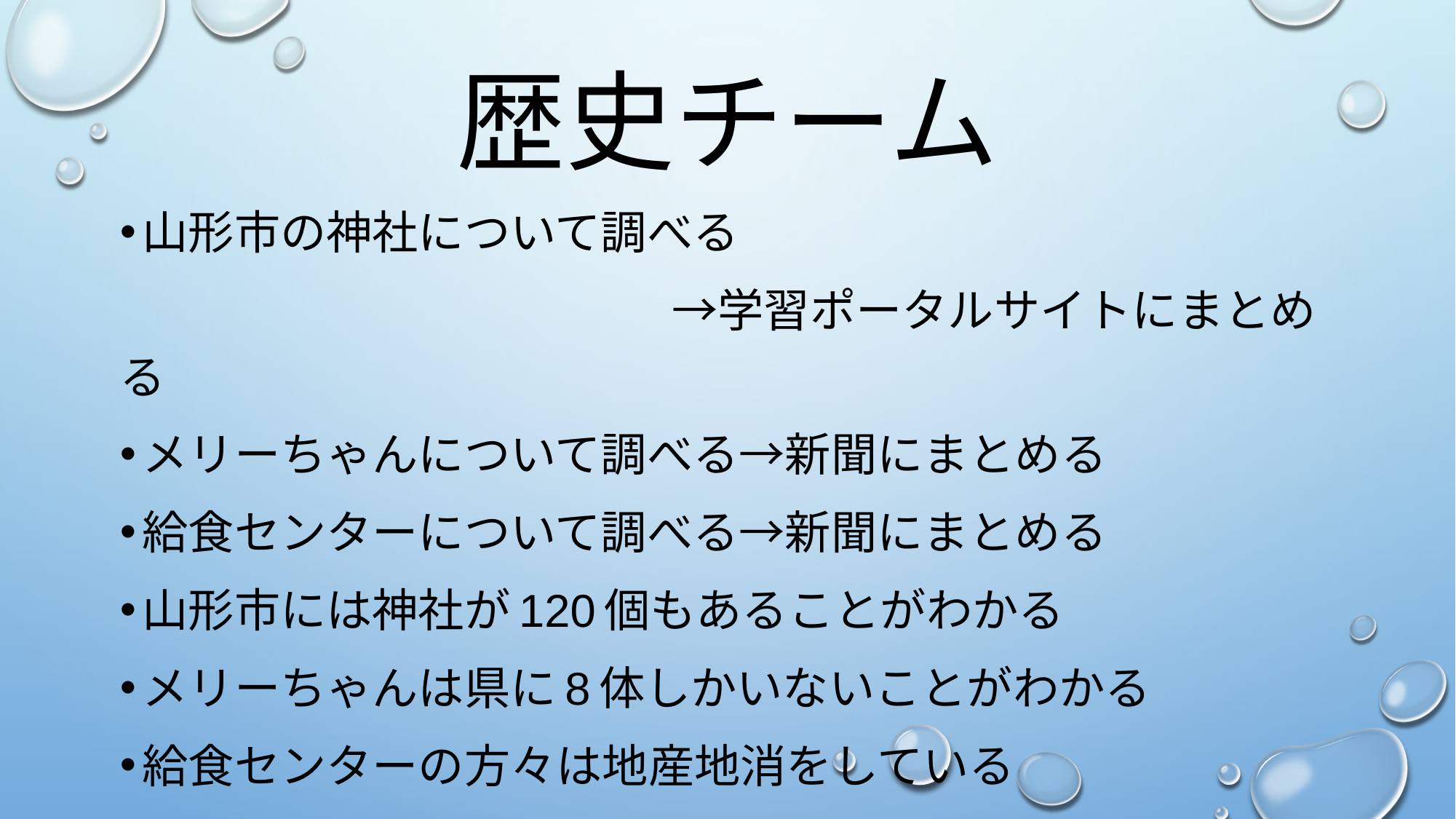

# 歴史チーム
山形市の神社について調べる
　　　　　　　　　　　　→学習ポータルサイトにまとめる
メリーちゃんについて調べる→新聞にまとめる
給食センターについて調べる→新聞にまとめる
山形市には神社が120個もあることがわかる
メリーちゃんは県に8体しかいないことがわかる
給食センターの方々は地産地消をしている